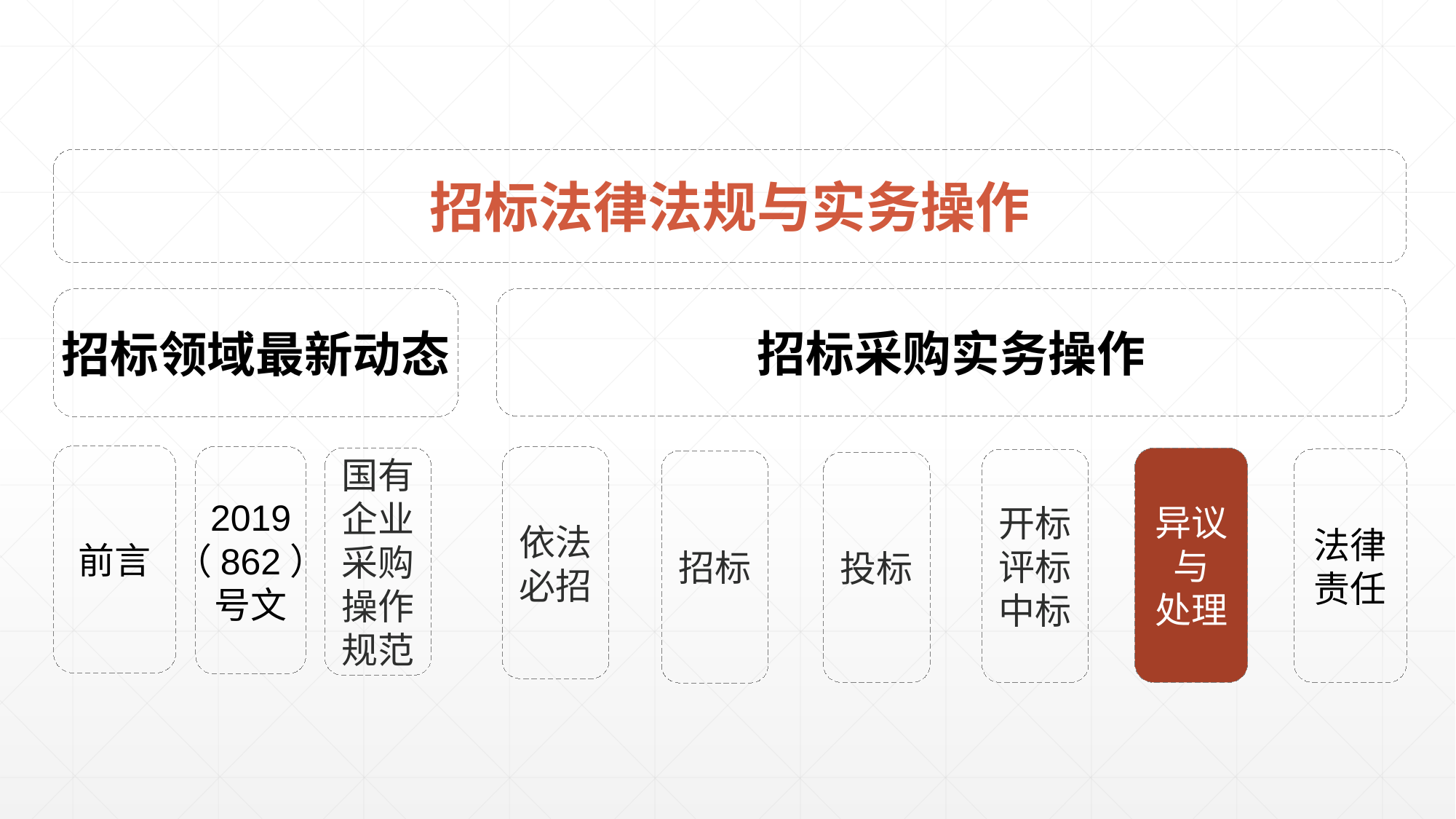

招标法律法规与实务操作
招标采购实务操作
招标领域最新动态
前言
2019
（862）
号文
依法
必招
国有
企业
采购
操作
规范
异议
与
处理
法律
责任
开标
评标
中标
招标
投标